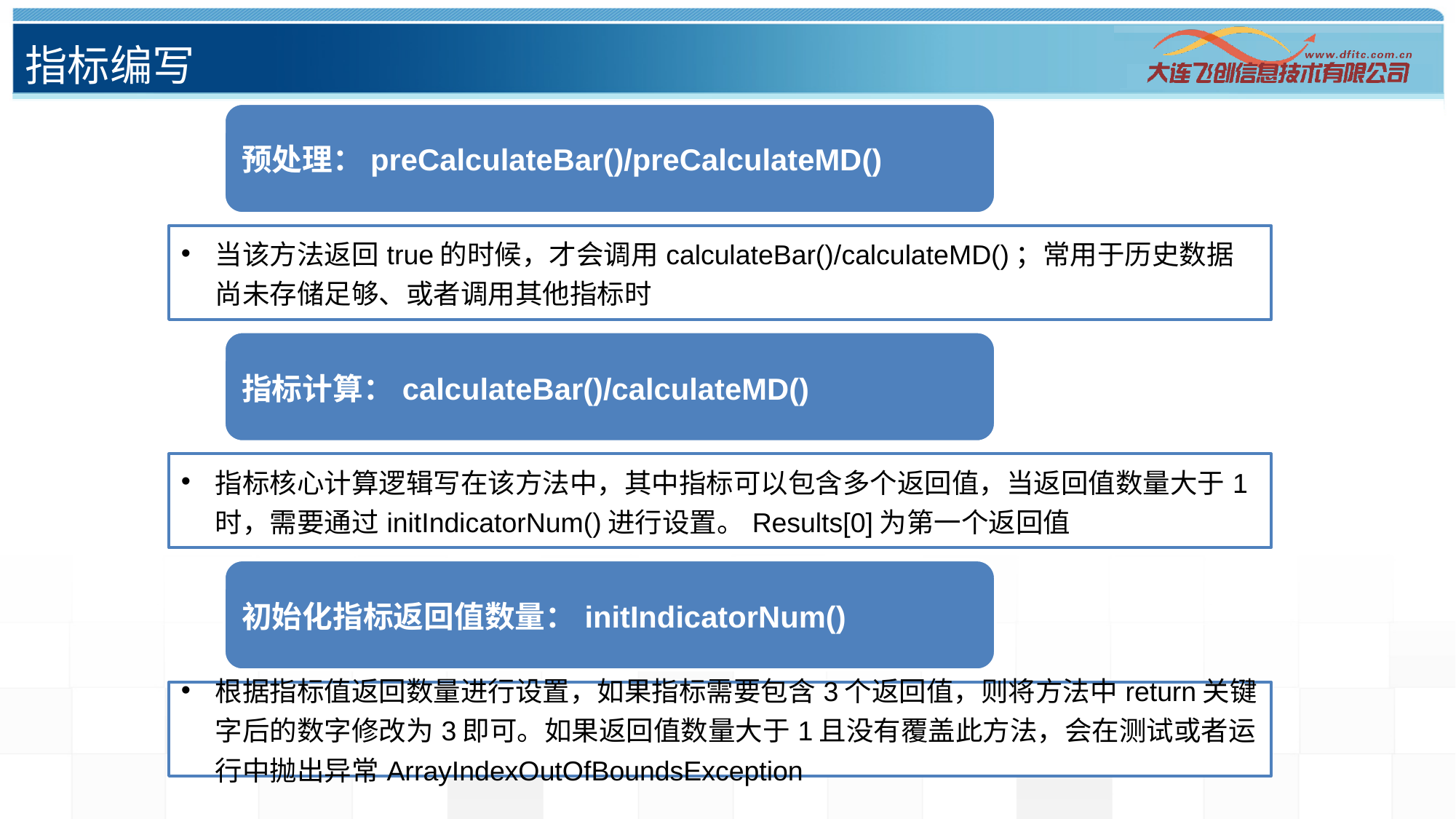

指标编写
预处理：preCalculateBar()/preCalculateMD()
指标计算：calculateBar()/calculateMD()
初始化指标返回值数量：initIndicatorNum()
当该方法返回true的时候，才会调用calculateBar()/calculateMD()；常用于历史数据尚未存储足够、或者调用其他指标时
指标核心计算逻辑写在该方法中，其中指标可以包含多个返回值，当返回值数量大于1时，需要通过initIndicatorNum()进行设置。Results[0]为第一个返回值
根据指标值返回数量进行设置，如果指标需要包含3个返回值，则将方法中return关键字后的数字修改为3即可。如果返回值数量大于1且没有覆盖此方法，会在测试或者运行中抛出异常ArrayIndexOutOfBoundsException

9